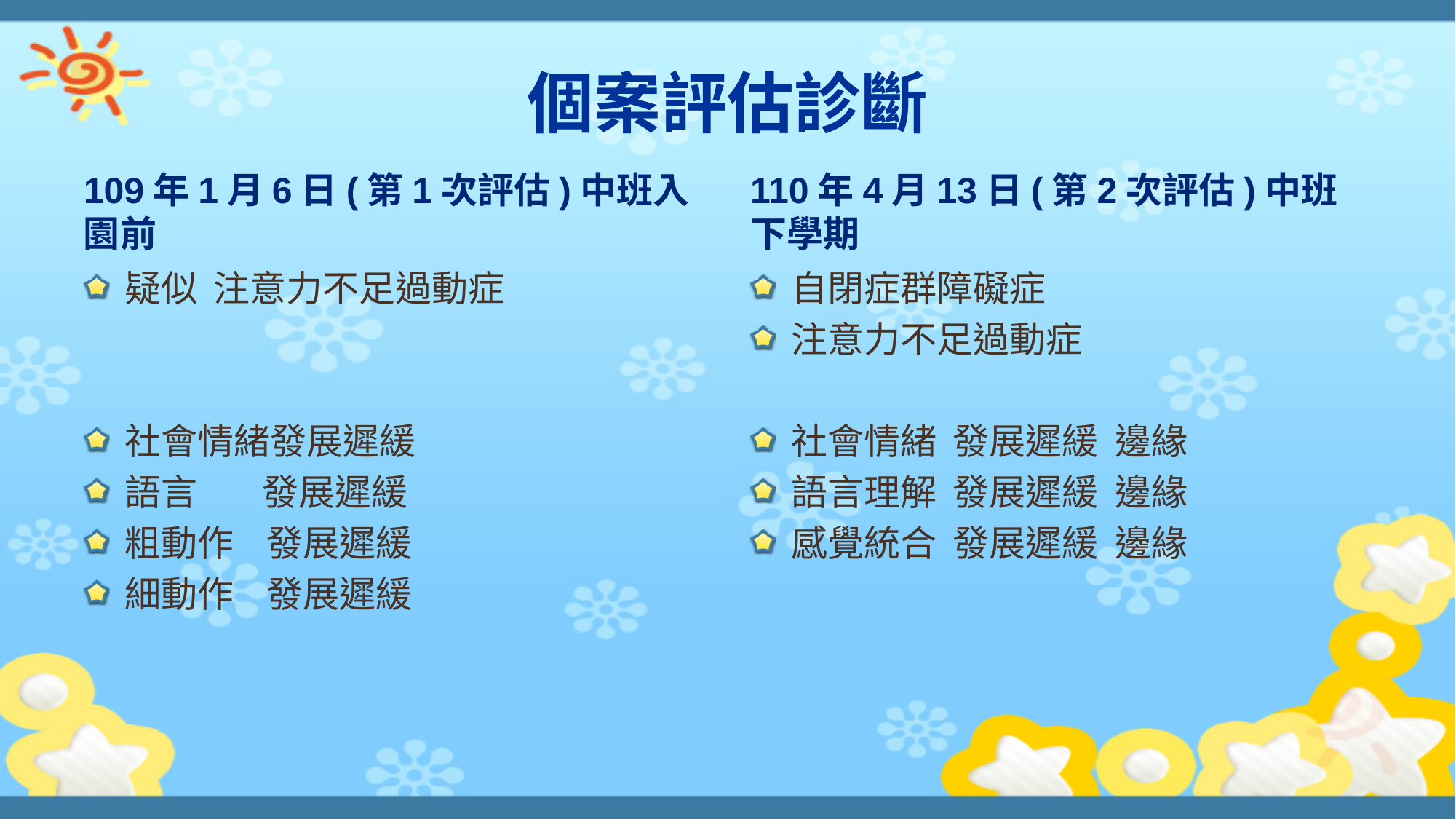

# 個案評估診斷
109年1月6日(第1次評估)中班入園前
110年4月13日(第2次評估)中班下學期
疑似  注意力不足過動症

社會情緒發展遲緩
語言        發展遲緩
粗動作    發展遲緩
細動作    發展遲緩

自閉症群障礙症
注意力不足過動症

社會情緒  發展遲緩  邊緣
語言理解  發展遲緩  邊緣
感覺統合  發展遲緩  邊緣